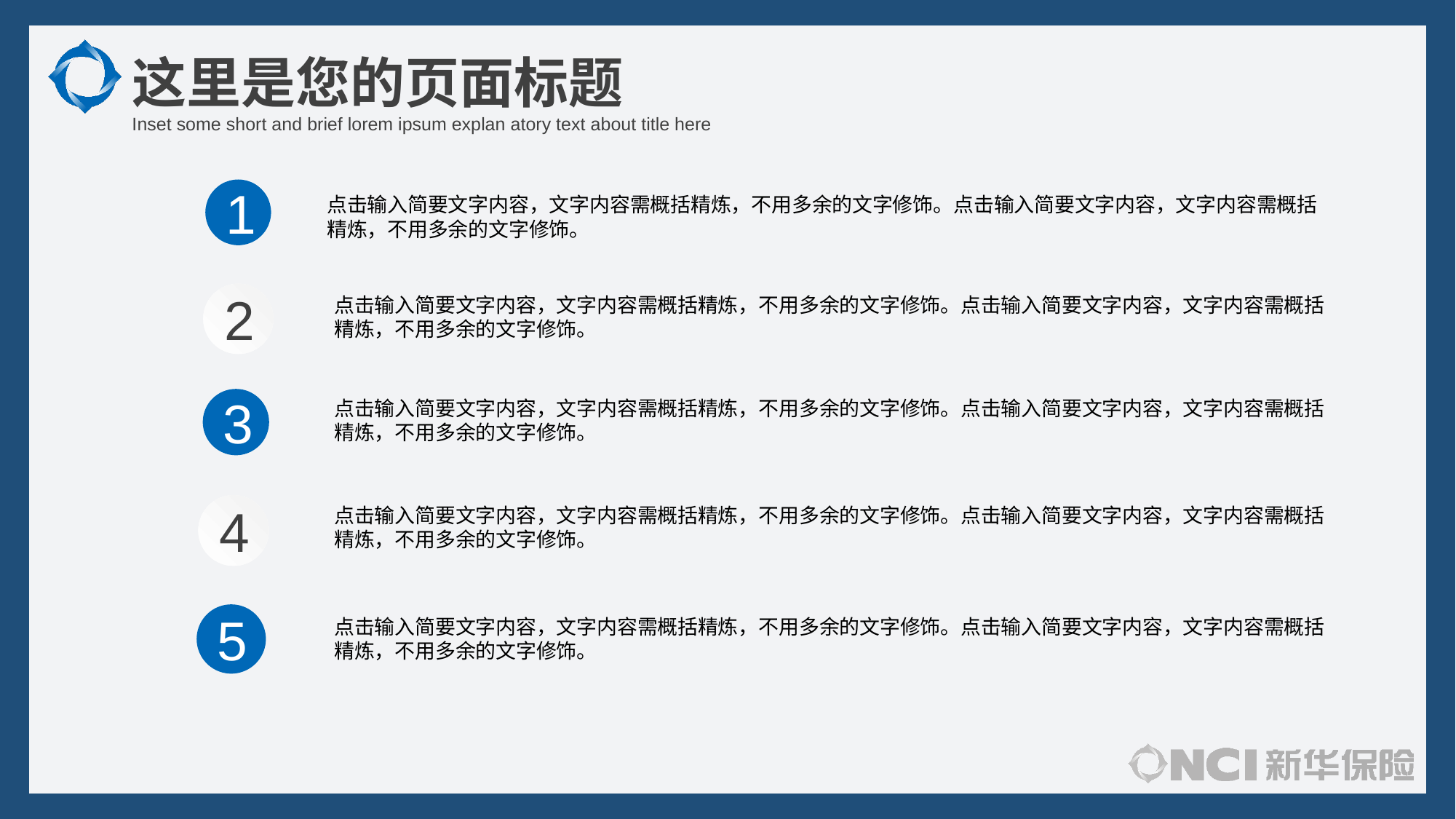

这里是您的页面标题
Inset some short and brief lorem ipsum explan atory text about title here

1
点击输入简要文字内容，文字内容需概括精炼，不用多余的文字修饰。点击输入简要文字内容，文字内容需概括精炼，不用多余的文字修饰。
2

点击输入简要文字内容，文字内容需概括精炼，不用多余的文字修饰。点击输入简要文字内容，文字内容需概括精炼，不用多余的文字修饰。

3
点击输入简要文字内容，文字内容需概括精炼，不用多余的文字修饰。点击输入简要文字内容，文字内容需概括精炼，不用多余的文字修饰。
4

点击输入简要文字内容，文字内容需概括精炼，不用多余的文字修饰。点击输入简要文字内容，文字内容需概括精炼，不用多余的文字修饰。
5

点击输入简要文字内容，文字内容需概括精炼，不用多余的文字修饰。点击输入简要文字内容，文字内容需概括精炼，不用多余的文字修饰。